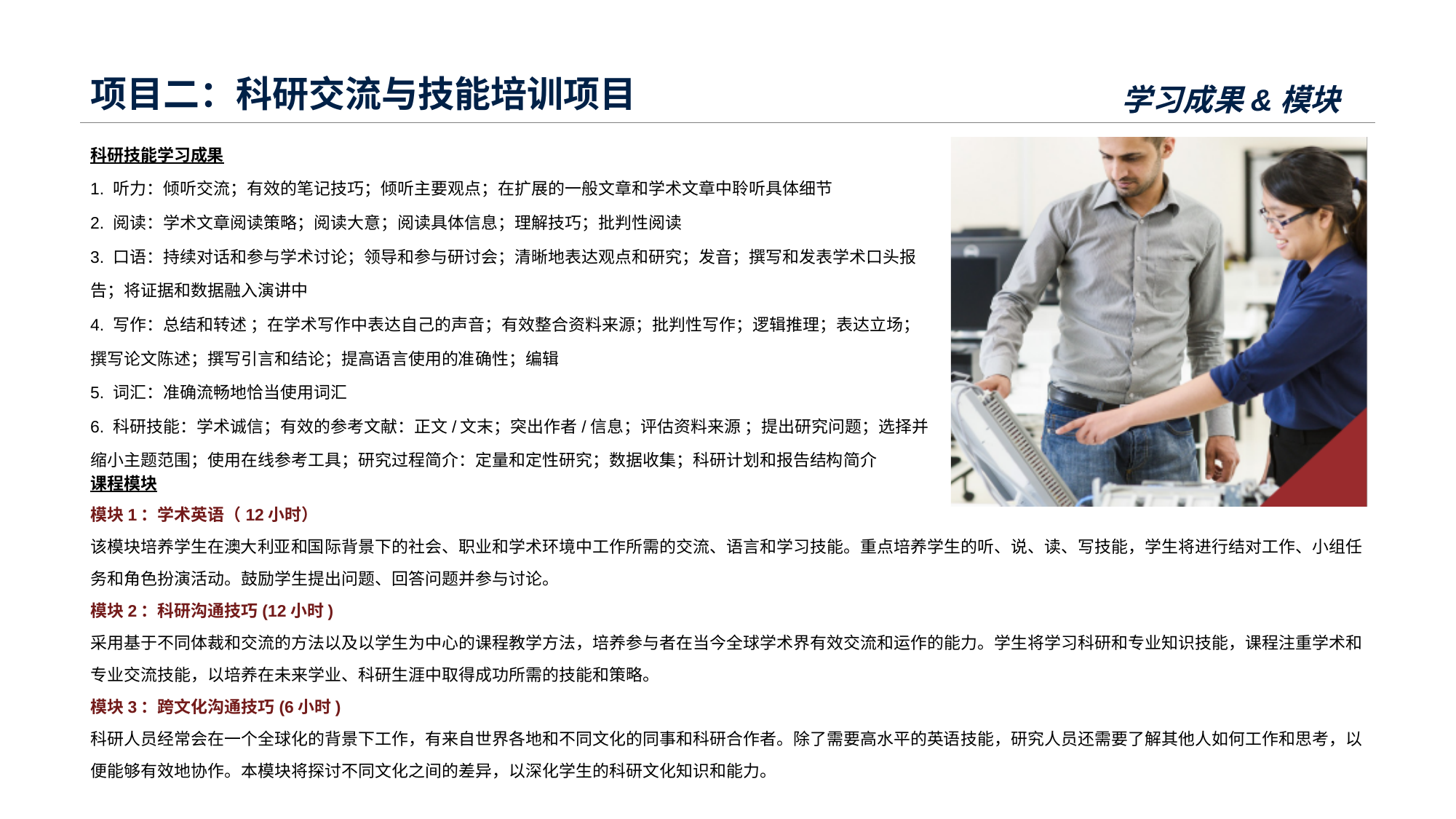

# 项目二：科研交流与技能培训项目
学习成果&模块
科研技能学习成果
1. 听力：倾听交流；有效的笔记技巧；倾听主要观点；在扩展的一般文章和学术文章中聆听具体细节
2. 阅读：学术文章阅读策略；阅读大意；阅读具体信息；理解技巧；批判性阅读
3. 口语：持续对话和参与学术讨论；领导和参与研讨会；清晰地表达观点和研究；发音；撰写和发表学术口头报告；将证据和数据融入演讲中
4. 写作：总结和转述 ；在学术写作中表达自己的声音；有效整合资料来源；批判性写作；逻辑推理；表达立场；撰写论文陈述；撰写引言和结论；提高语言使用的准确性；编辑
5. 词汇：准确流畅地恰当使用词汇
6. 科研技能：学术诚信；有效的参考文献：正文/文末；突出作者/信息；评估资料来源 ；提出研究问题；选择并缩小主题范围；使用在线参考工具；研究过程简介：定量和定性研究；数据收集；科研计划和报告结构简介

课程模块
模块1：学术英语（12小时）
该模块培养学生在澳大利亚和国际背景下的社会、职业和学术环境中工作所需的交流、语言和学习技能。重点培养学生的听、说、读、写技能，学生将进行结对工作、小组任务和角色扮演活动。鼓励学生提出问题、回答问题并参与讨论。
模块2：科研沟通技巧(12小时)
采用基于不同体裁和交流的方法以及以学生为中心的课程教学方法，培养参与者在当今全球学术界有效交流和运作的能力。学生将学习科研和专业知识技能，课程注重学术和专业交流技能，以培养在未来学业、科研生涯中取得成功所需的技能和策略。
模块3：跨文化沟通技巧(6小时)
科研人员经常会在一个全球化的背景下工作，有来自世界各地和不同文化的同事和科研合作者。除了需要高水平的英语技能，研究人员还需要了解其他人如何工作和思考，以便能够有效地协作。本模块将探讨不同文化之间的差异，以深化学生的科研文化知识和能力。